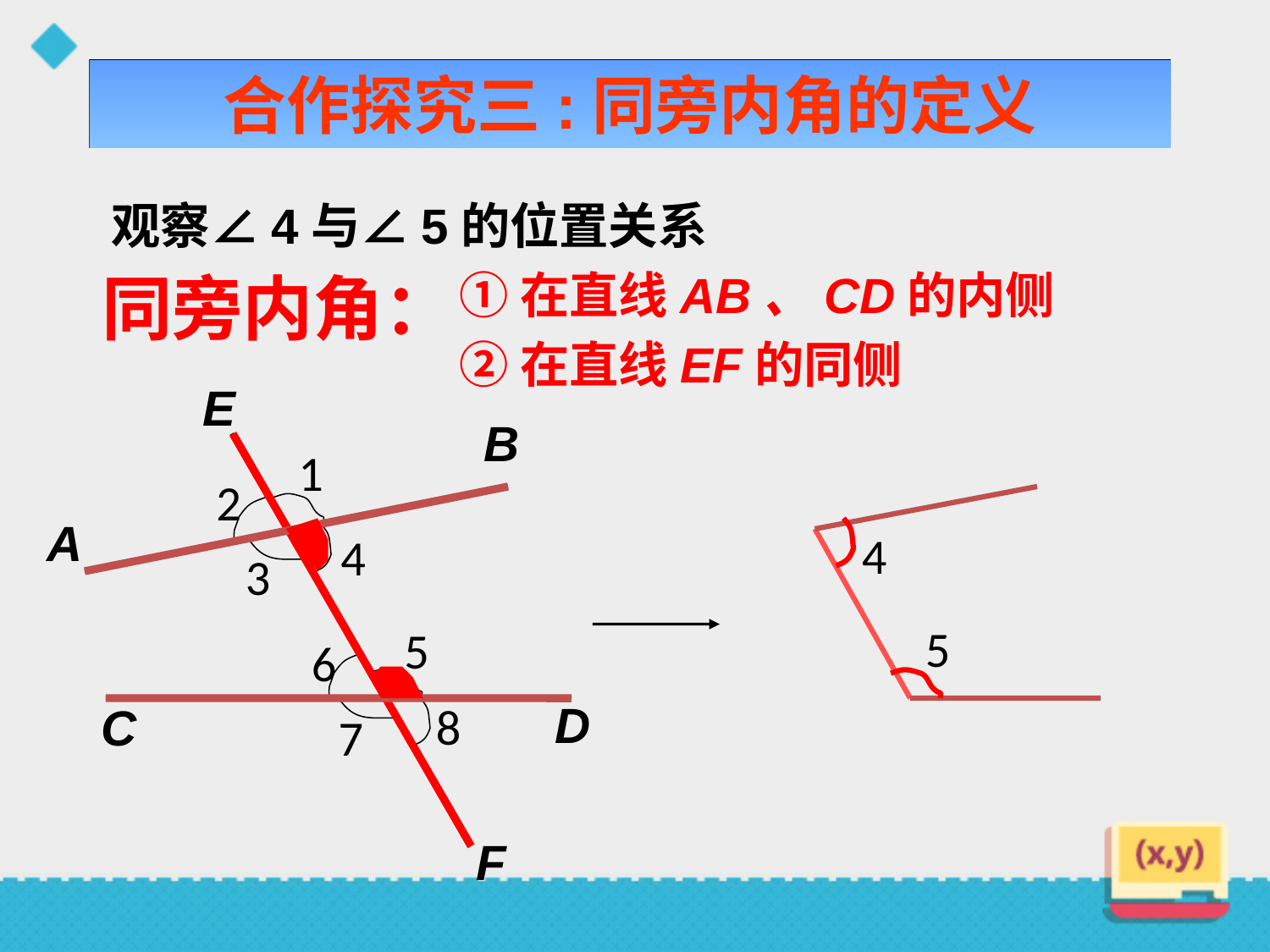

合作探究三:同旁内角的定义
观察∠4与∠5的位置关系
同旁内角：
①在直线AB、CD的内侧
②在直线EF的同侧
E
B
1
2

A

4
3
5
6

D
8
C

7
F

4

5